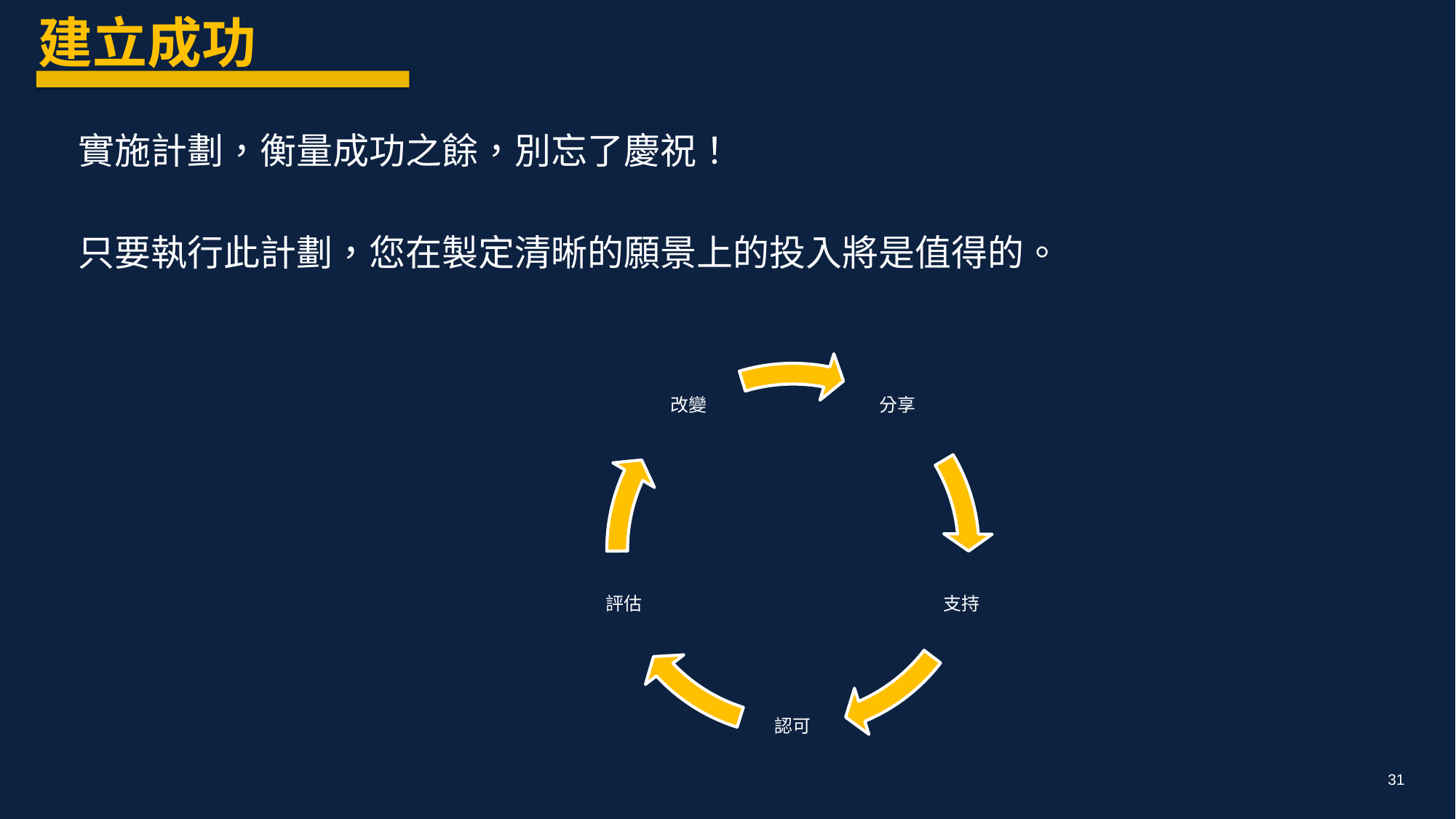

建立成功

實施計劃，衡量成功之餘，別忘了慶祝！

只要執行此計劃，您在製定清晰的願景上的投入將是值得的。

分享
支持
認可
評估
改變
31